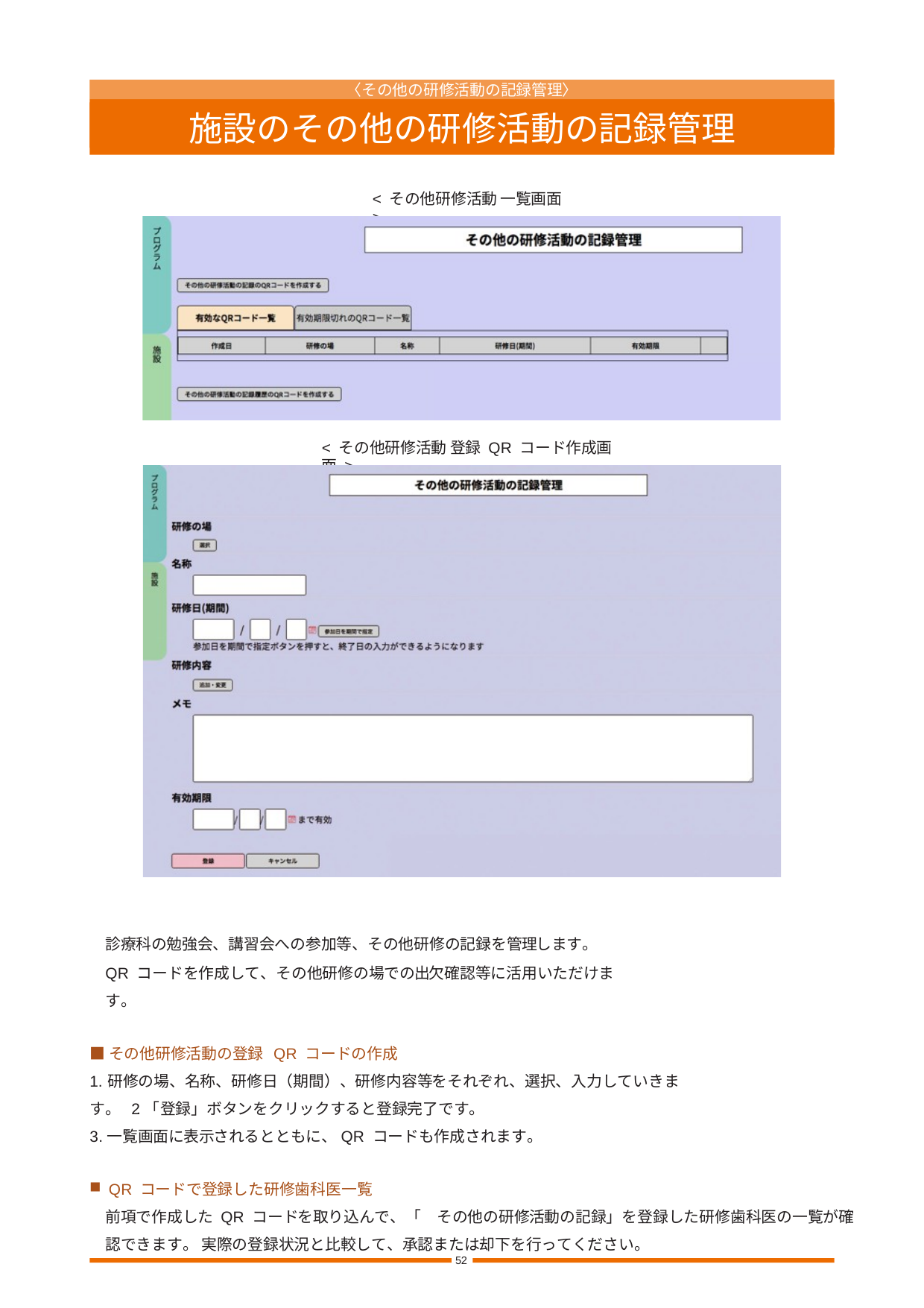

〈その他の研修活動の記録管理〉
施設のその他の研修活動の記録管理
< その他研修活動 一覧画面>

< その他研修活動 登録 QR コード作成画面 >

診療科の勉強会、講習会への参加等、その他研修の記録を管理します。
QR コードを作成して、その他研修の場での出欠確認等に活用いただけます。

■その他研修活動の登録	QR コードの作成
1.研修の場、名称、研修日（期間）、研修内容等をそれぞれ、選択、入力していきます。  2.「登録」ボタンをクリックすると登録完了です。
3.一覧画面に表示されるとともに、QR コードも作成されます。

QR コードで登録した研修歯科医一覧
前項で作成した QR コードを取り込んで、「　その他の研修活動の記録」を登録した研修歯科医の一覧が確認できます。 実際の登録状況と比較して、承認または却下を行ってください。
52